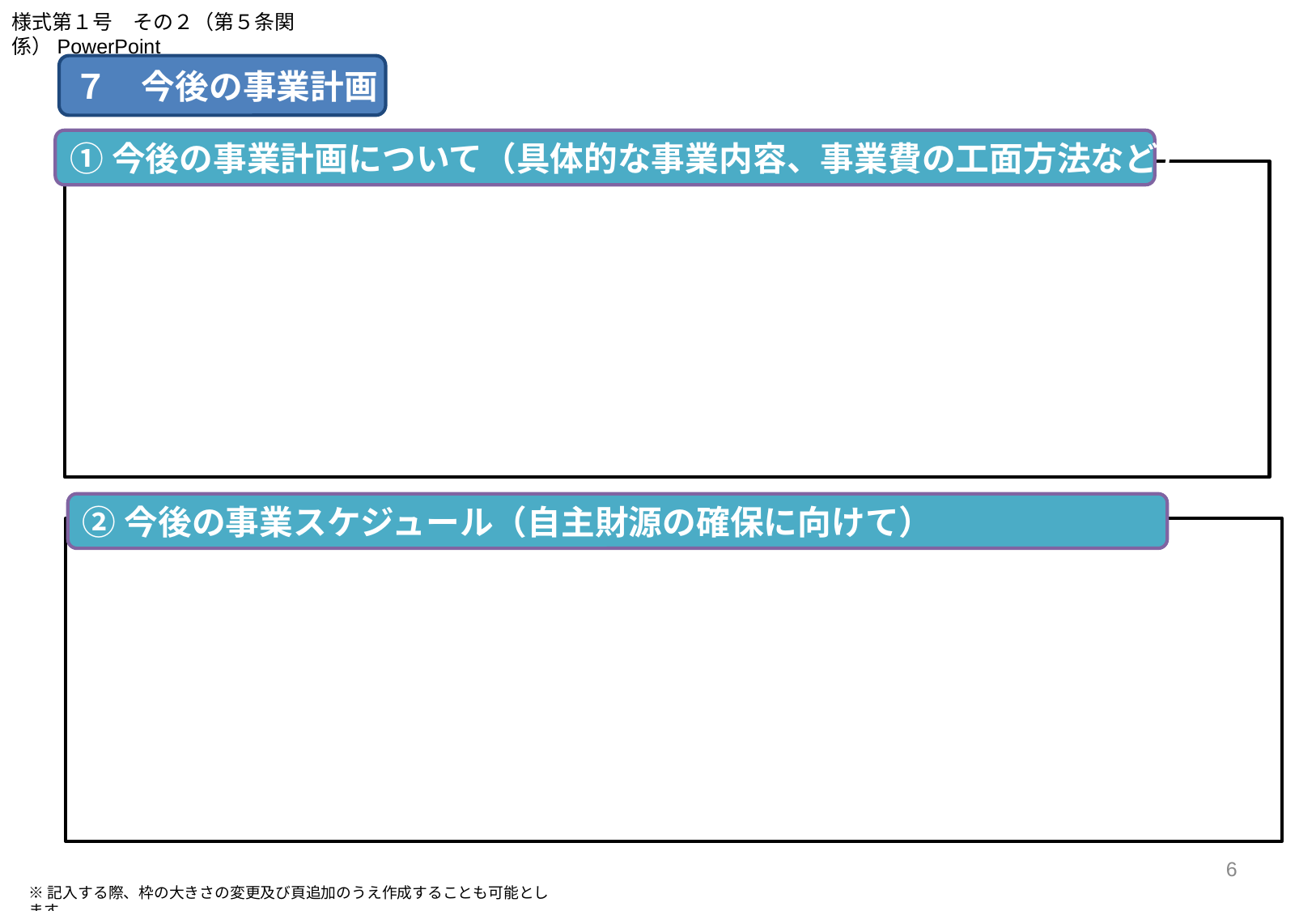

様式第１号　その２（第５条関係）PowerPoint
７　今後の事業計画
①今後の事業計画について（具体的な事業内容、事業費の工面方法など）

②今後の事業スケジュール（自主財源の確保に向けて）

6
※記入する際、枠の大きさの変更及び頁追加のうえ作成することも可能とします。